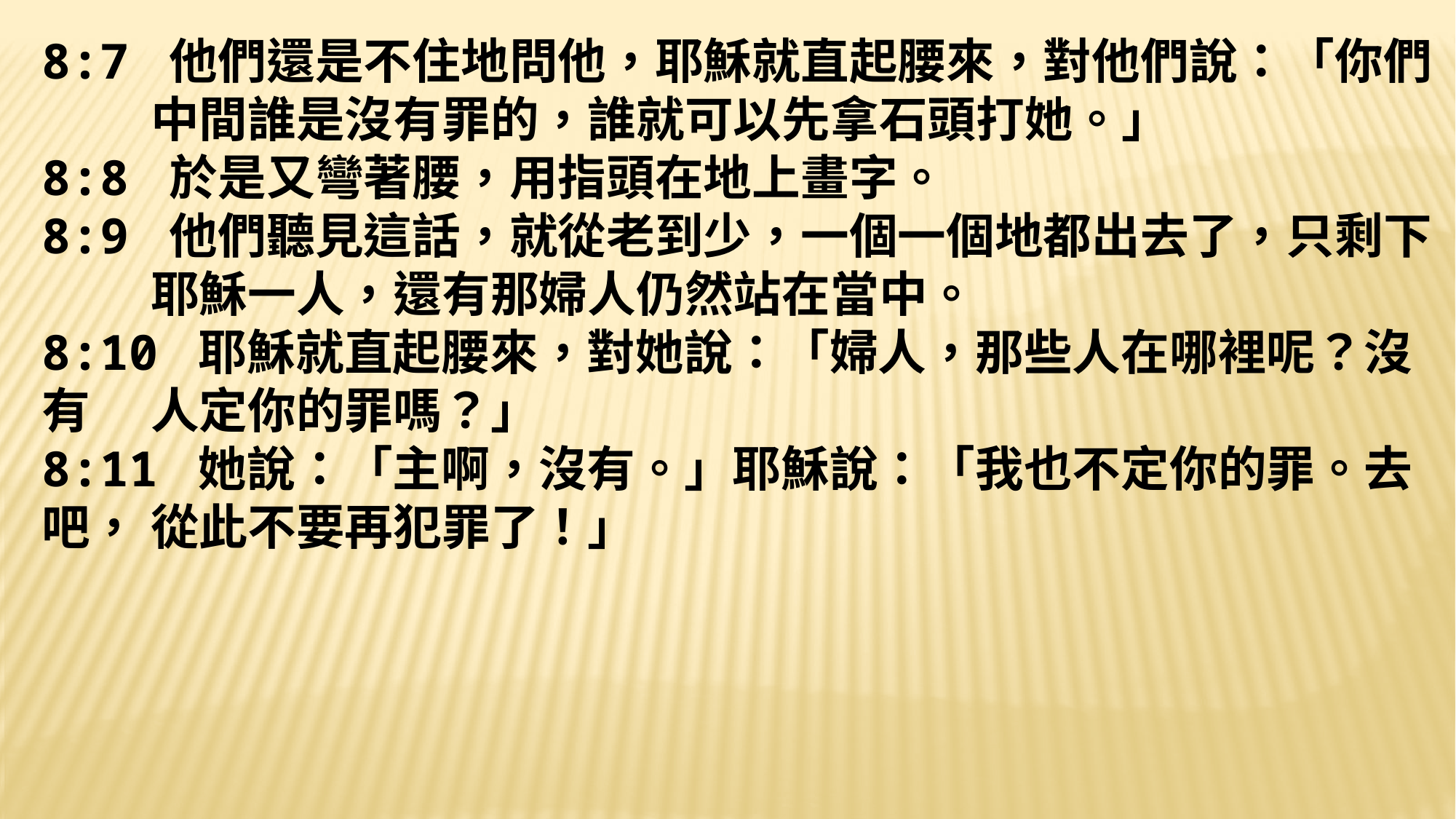

8:7 他們還是不住地問他，耶穌就直起腰來，對他們說：「你們	中間誰是沒有罪的，誰就可以先拿石頭打她。」
8:8 於是又彎著腰，用指頭在地上畫字。
8:9 他們聽見這話，就從老到少，一個一個地都出去了，只剩下	耶穌一人，還有那婦人仍然站在當中。
8:10 耶穌就直起腰來，對她說：「婦人，那些人在哪裡呢？沒有	人定你的罪嗎？」
8:11 她說：「主啊，沒有。」耶穌說：「我也不定你的罪。去吧，	從此不要再犯罪了！」